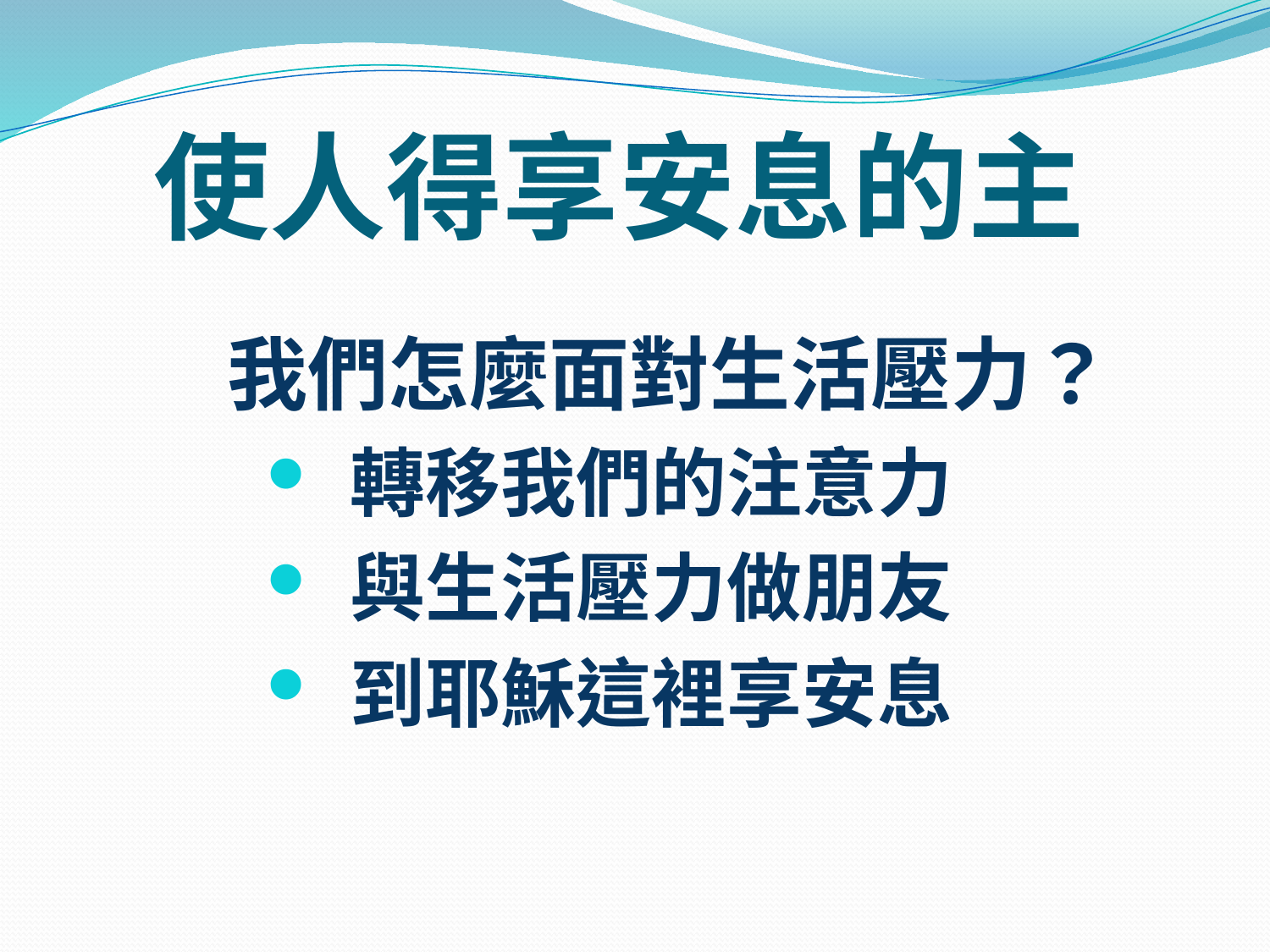

# 使人得享安息的主
我們怎麼面對生活壓力？
 轉移我們的注意力
 與生活壓力做朋友
 到耶穌這裡享安息